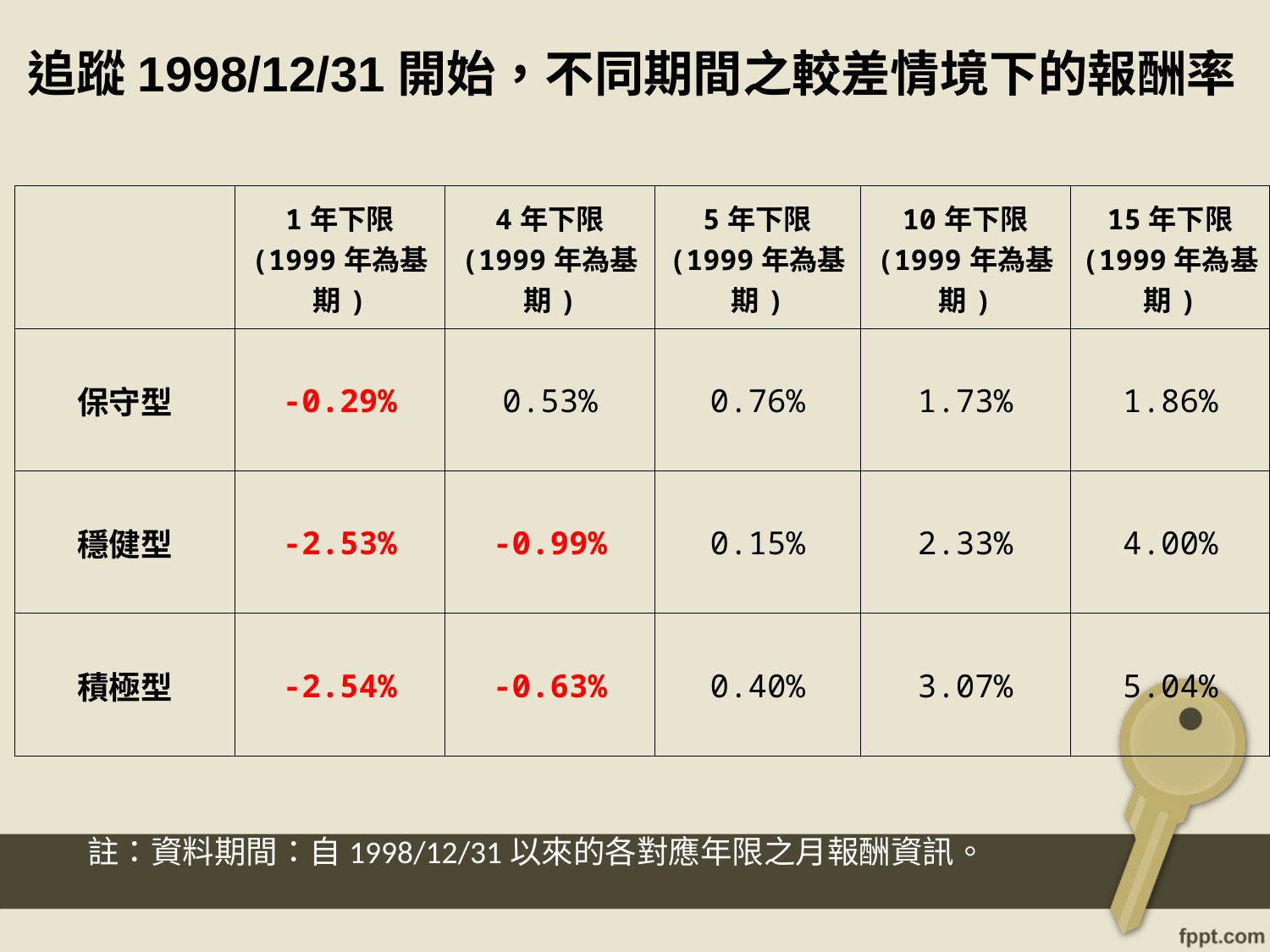

追蹤1998/12/31開始，不同期間之較差情境下的報酬率
|  | 1年下限 (1999年為基期) | 4年下限 (1999年為基期) | 5年下限 (1999年為基期) | 10年下限 (1999年為基期) | 15年下限 (1999年為基期) |
| --- | --- | --- | --- | --- | --- |
| 保守型 | -0.29% | 0.53% | 0.76% | 1.73% | 1.86% |
| 穩健型 | -2.53% | -0.99% | 0.15% | 2.33% | 4.00% |
| 積極型 | -2.54% | -0.63% | 0.40% | 3.07% | 5.04% |
註：資料期間：自1998/12/31以來的各對應年限之月報酬資訊。